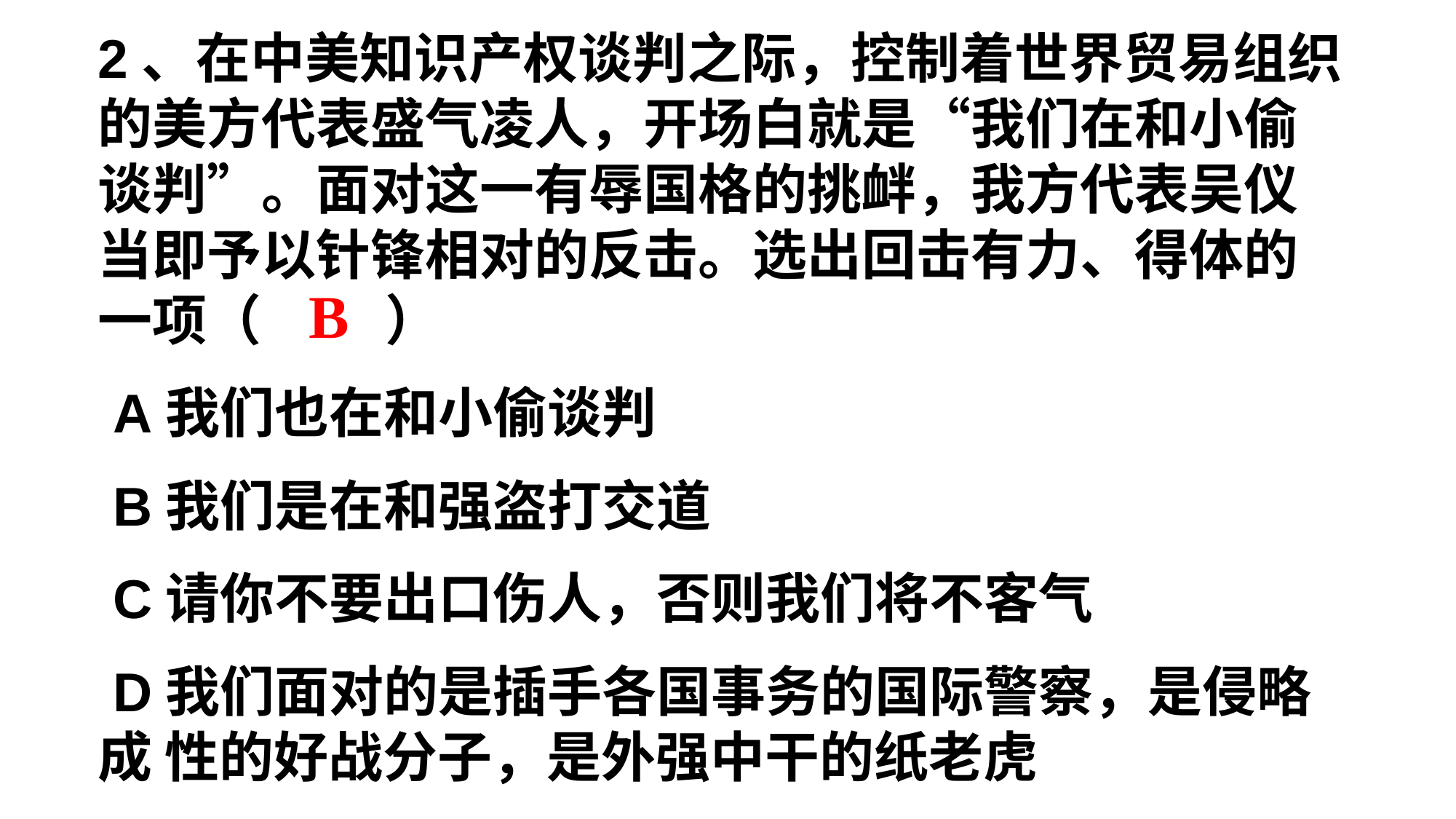

2、在中美知识产权谈判之际，控制着世界贸易组织的美方代表盛气凌人，开场白就是“我们在和小偷谈判”。面对这一有辱国格的挑衅，我方代表吴仪当即予以针锋相对的反击。选出回击有力、得体的一项（          ）
 A我们也在和小偷谈判
 B我们是在和强盗打交道
 C请你不要出口伤人，否则我们将不客气
 D我们面对的是插手各国事务的国际警察，是侵略成 性的好战分子，是外强中干的纸老虎
B